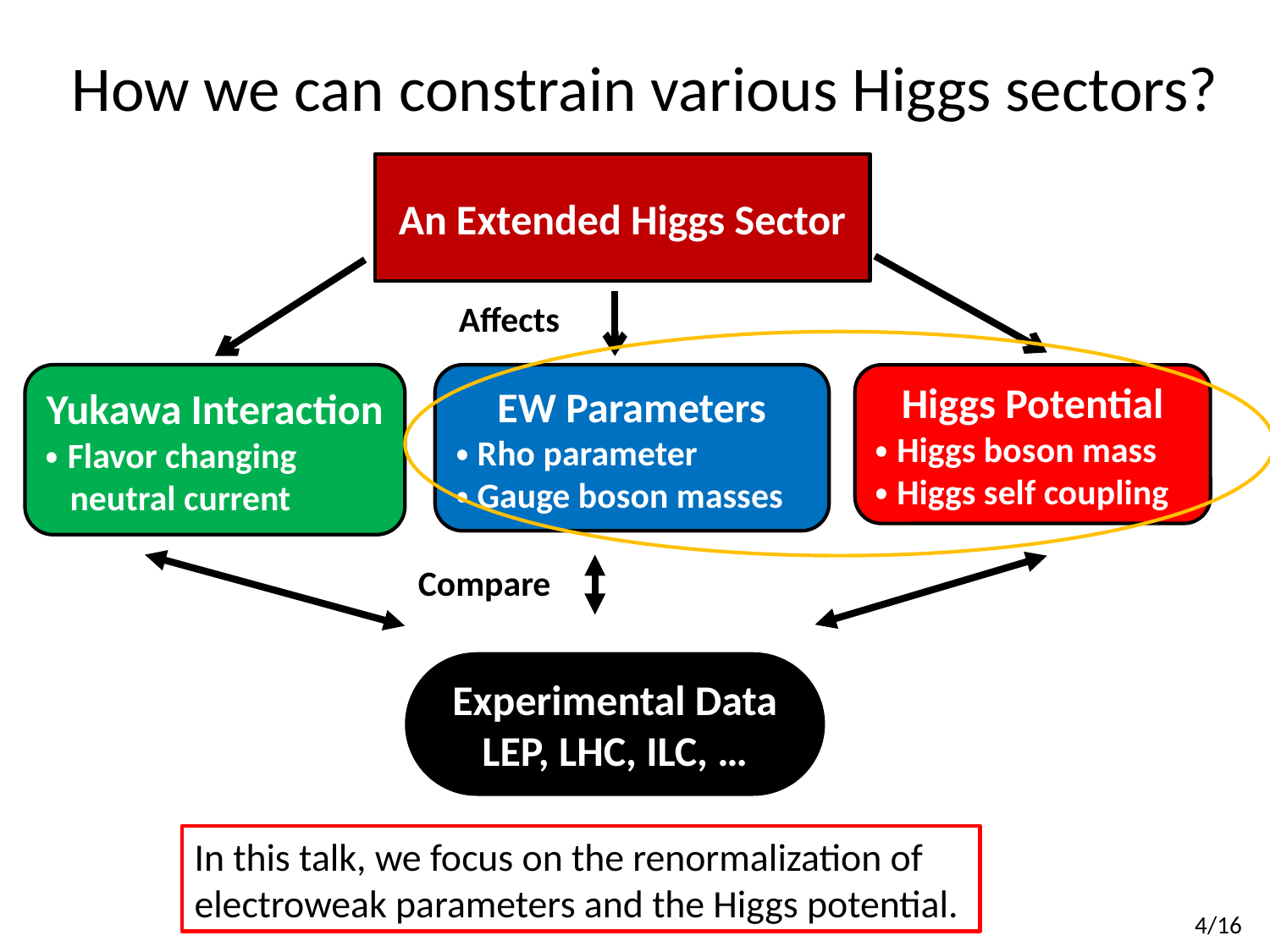

# How we can constrain various Higgs sectors?
An Extended Higgs Sector
Affects

Yukawa Interaction
・Flavor changing
   neutral current
EW Parameters
・Rho parameter
・Gauge boson masses
Higgs Potential
・Higgs boson mass
・Higgs self coupling
Compare
Experimental Data
LEP, LHC, ILC, …
In this talk, we focus on the renormalization of
electroweak parameters and the Higgs potential.
4/16